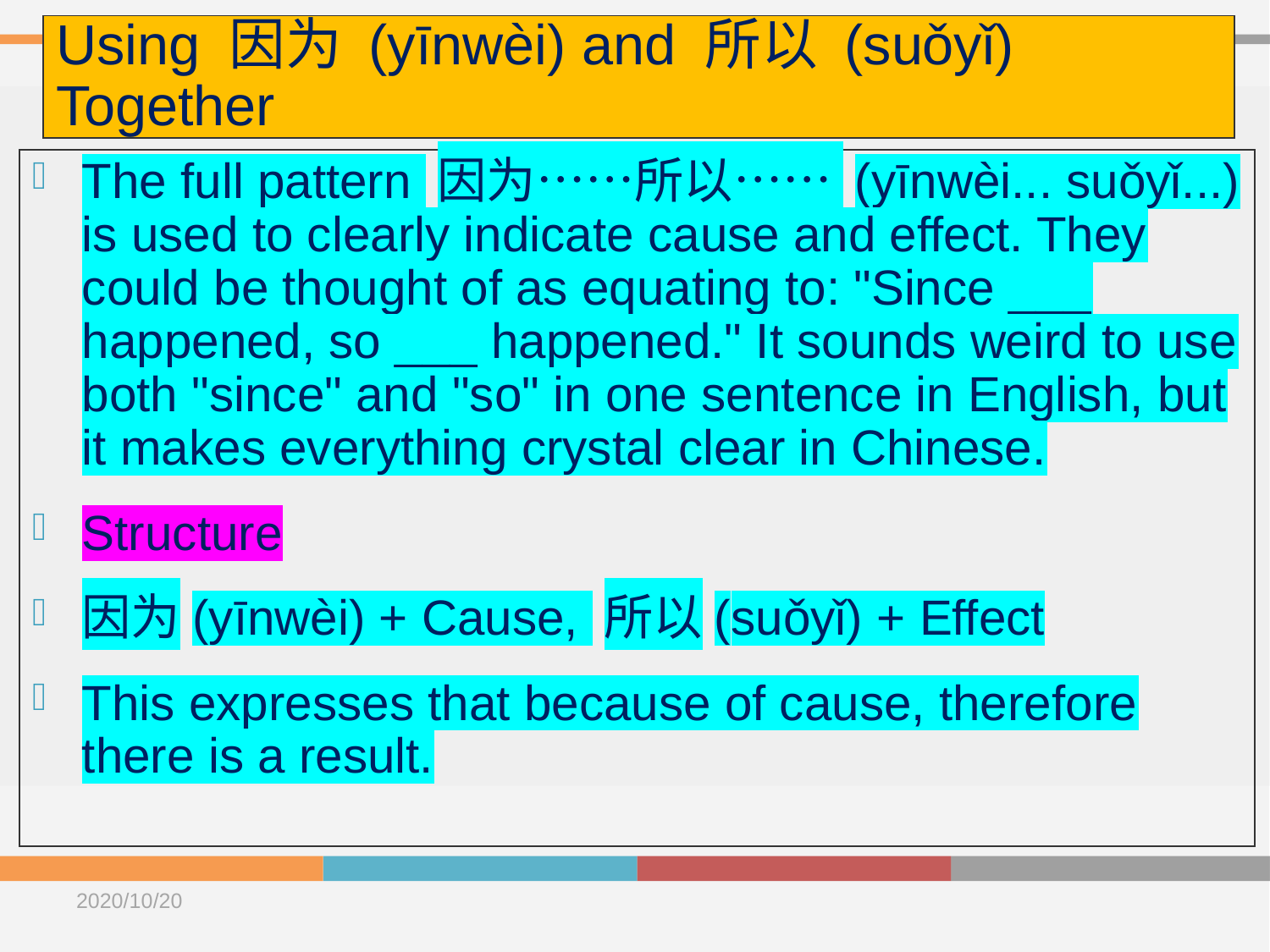

# Using 因为 (yīnwèi) and 所以 (suǒyǐ) Together
The full pattern 因为……所以…… (yīnwèi... suǒyǐ...) is used to clearly indicate cause and effect. They could be thought of as equating to: "Since ___ happened, so ___ happened." It sounds weird to use both "since" and "so" in one sentence in English, but it makes everything crystal clear in Chinese.
Structure
因为(yīnwèi) + Cause, 所以(suǒyǐ) + Effect
This expresses that because of cause, therefore there is a result.

2020/10/20